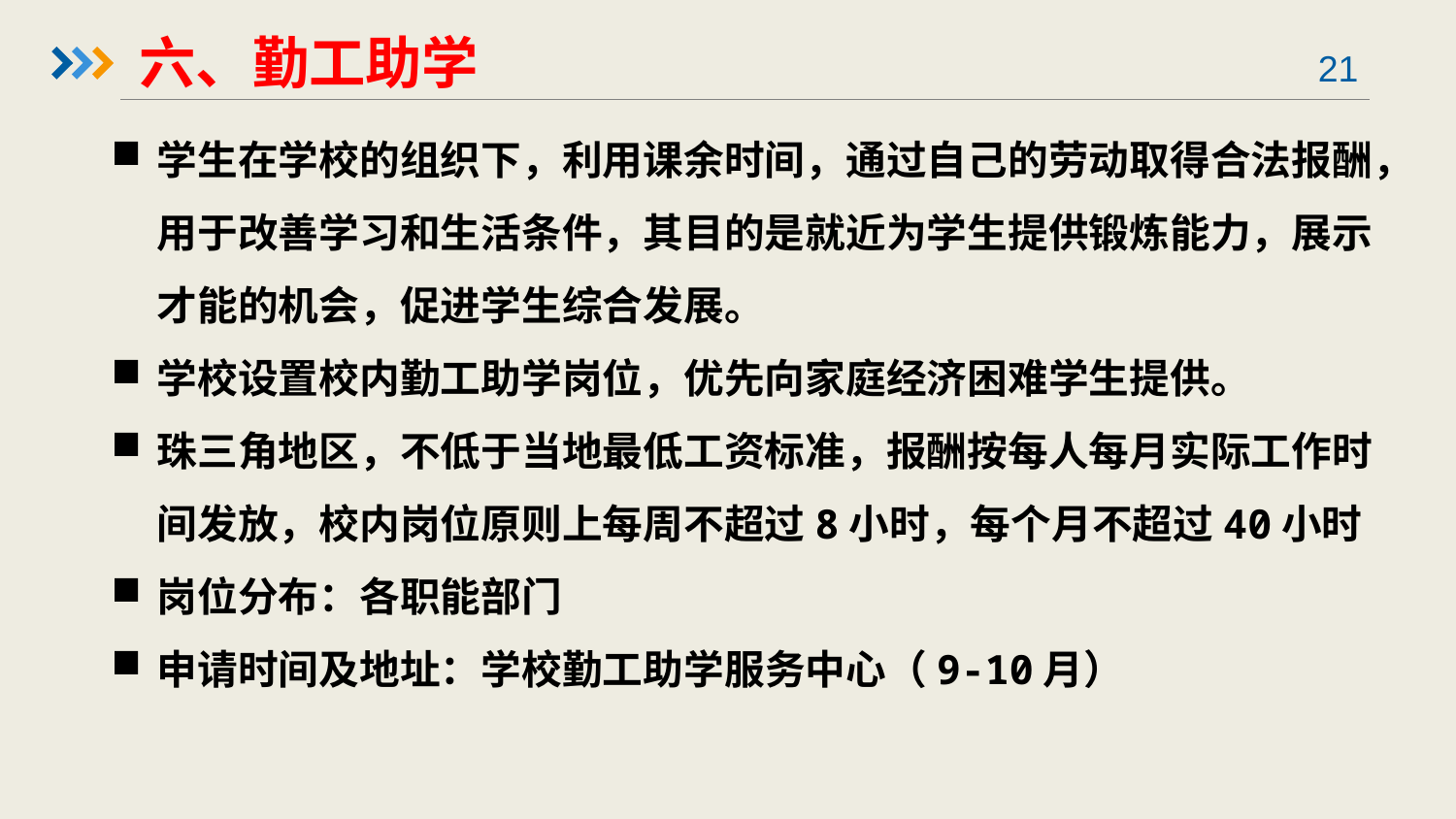

六、勤工助学
学生在学校的组织下，利用课余时间，通过自己的劳动取得合法报酬，用于改善学习和生活条件，其目的是就近为学生提供锻炼能力，展示才能的机会，促进学生综合发展。
学校设置校内勤工助学岗位，优先向家庭经济困难学生提供。
珠三角地区，不低于当地最低工资标准，报酬按每人每月实际工作时间发放，校内岗位原则上每周不超过8小时，每个月不超过40小时
岗位分布：各职能部门
申请时间及地址：学校勤工助学服务中心（9-10月）